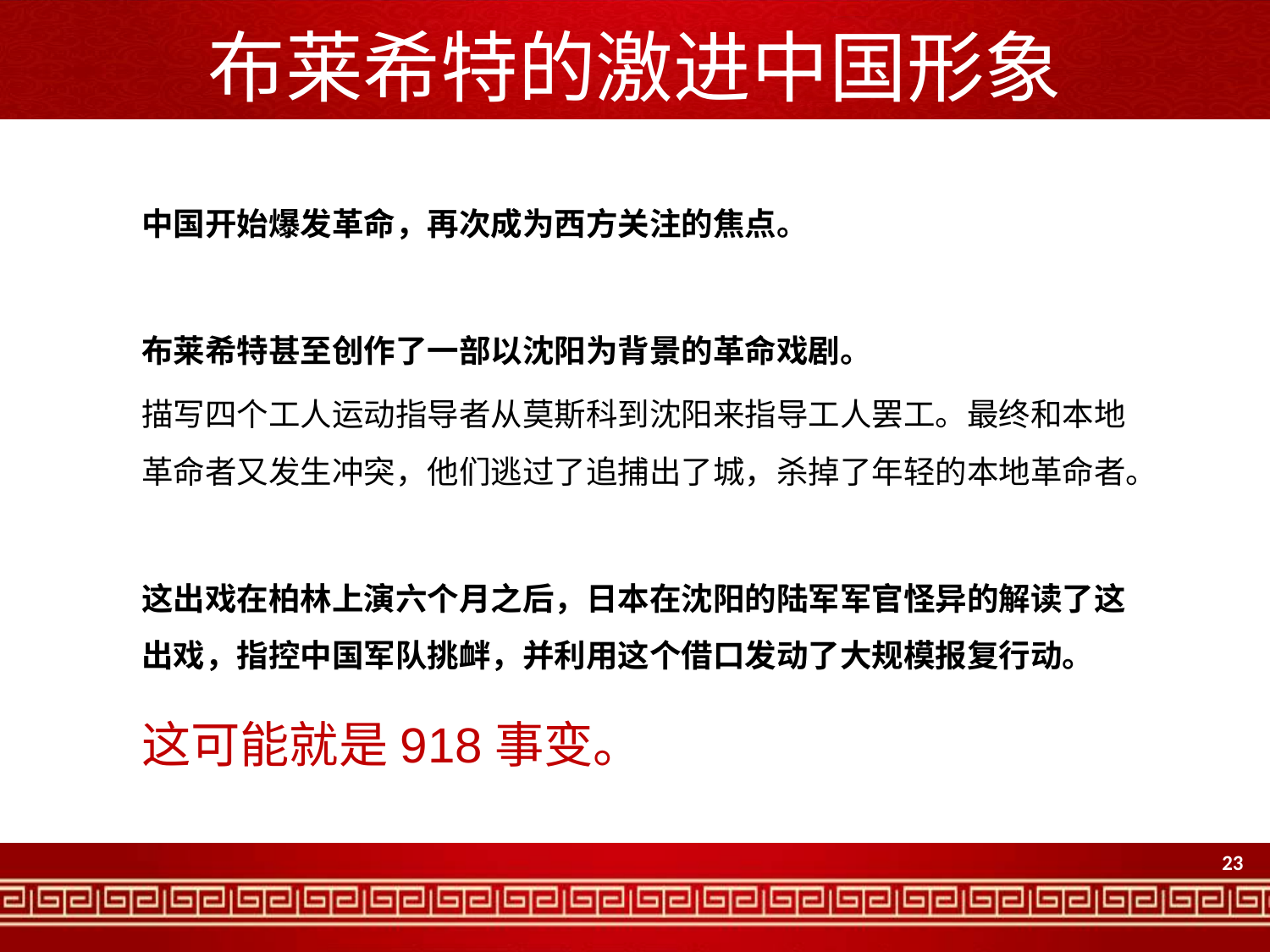

# 布莱希特的激进中国形象
中国开始爆发革命，再次成为西方关注的焦点。

布莱希特甚至创作了一部以沈阳为背景的革命戏剧。
描写四个工人运动指导者从莫斯科到沈阳来指导工人罢工。最终和本地革命者又发生冲突，他们逃过了追捕出了城，杀掉了年轻的本地革命者。

这出戏在柏林上演六个月之后，日本在沈阳的陆军军官怪异的解读了这出戏，指控中国军队挑衅，并利用这个借口发动了大规模报复行动。
这可能就是918事变。